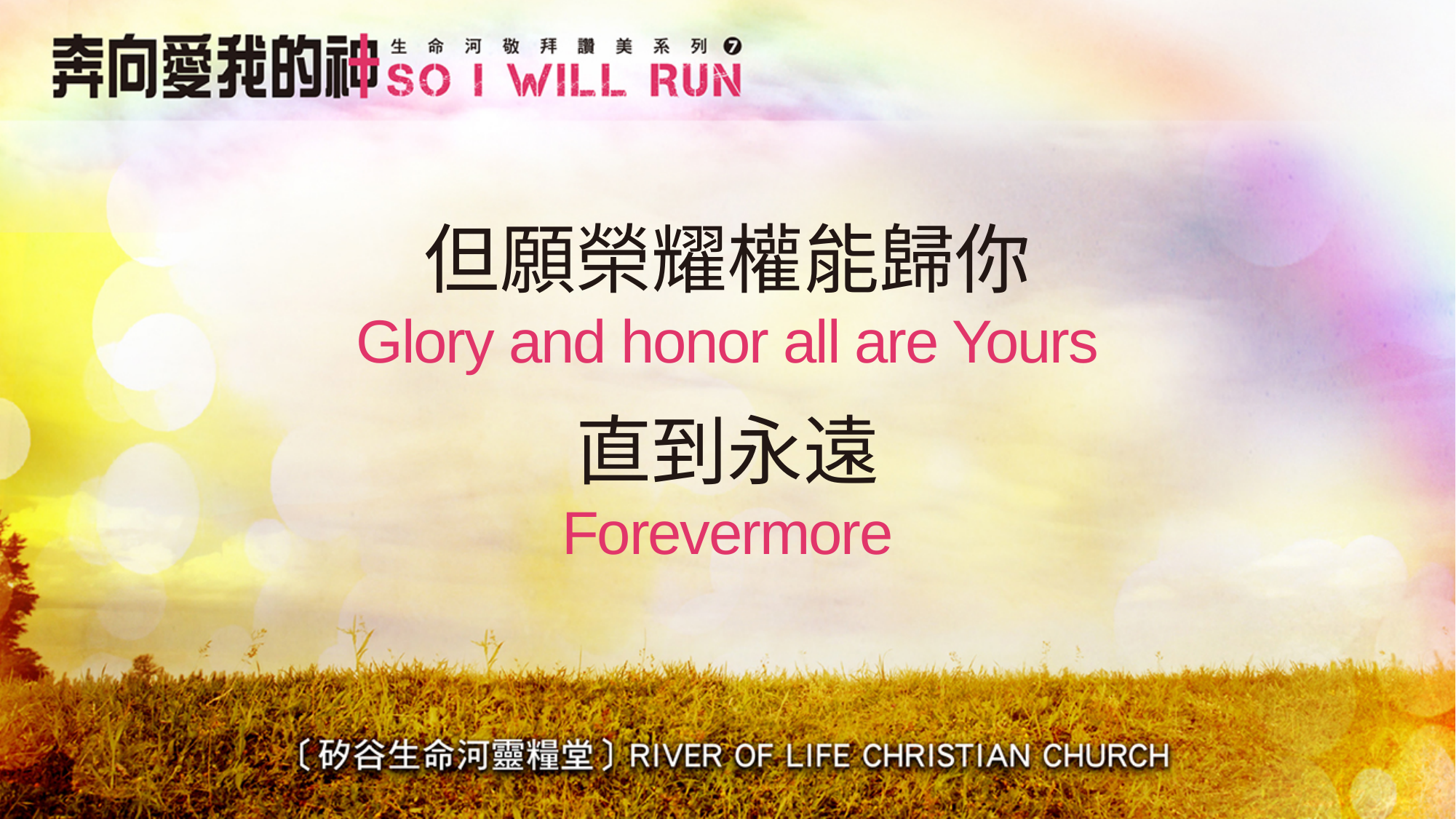

# 但願榮耀權能歸你 Glory and honor all are Yours
直到永遠
Forevermore